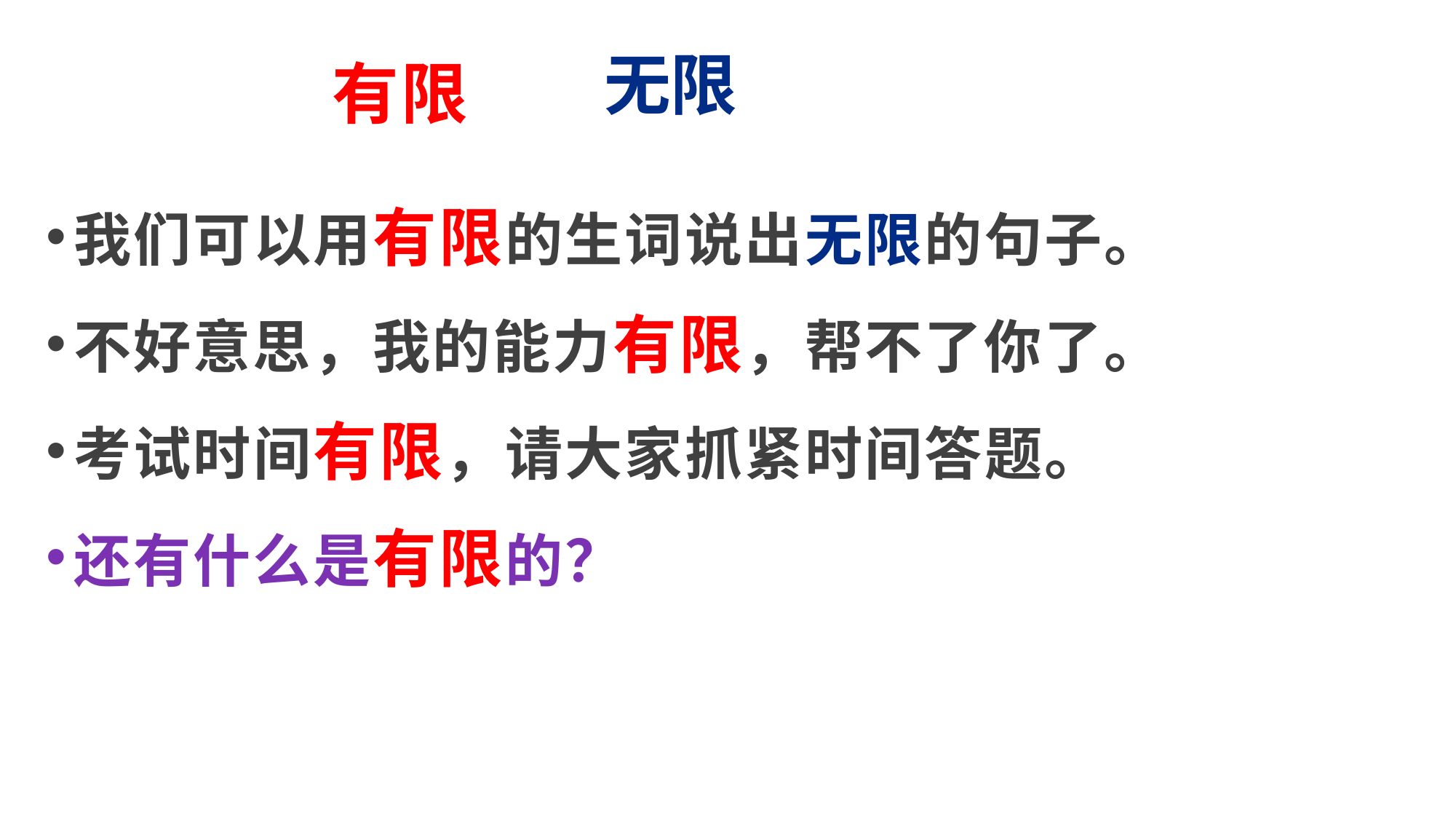

无限
# 有限
我们可以用有限的生词说出无限的句子。
不好意思，我的能力有限，帮不了你了。
考试时间有限，请大家抓紧时间答题。
还有什么是有限的？